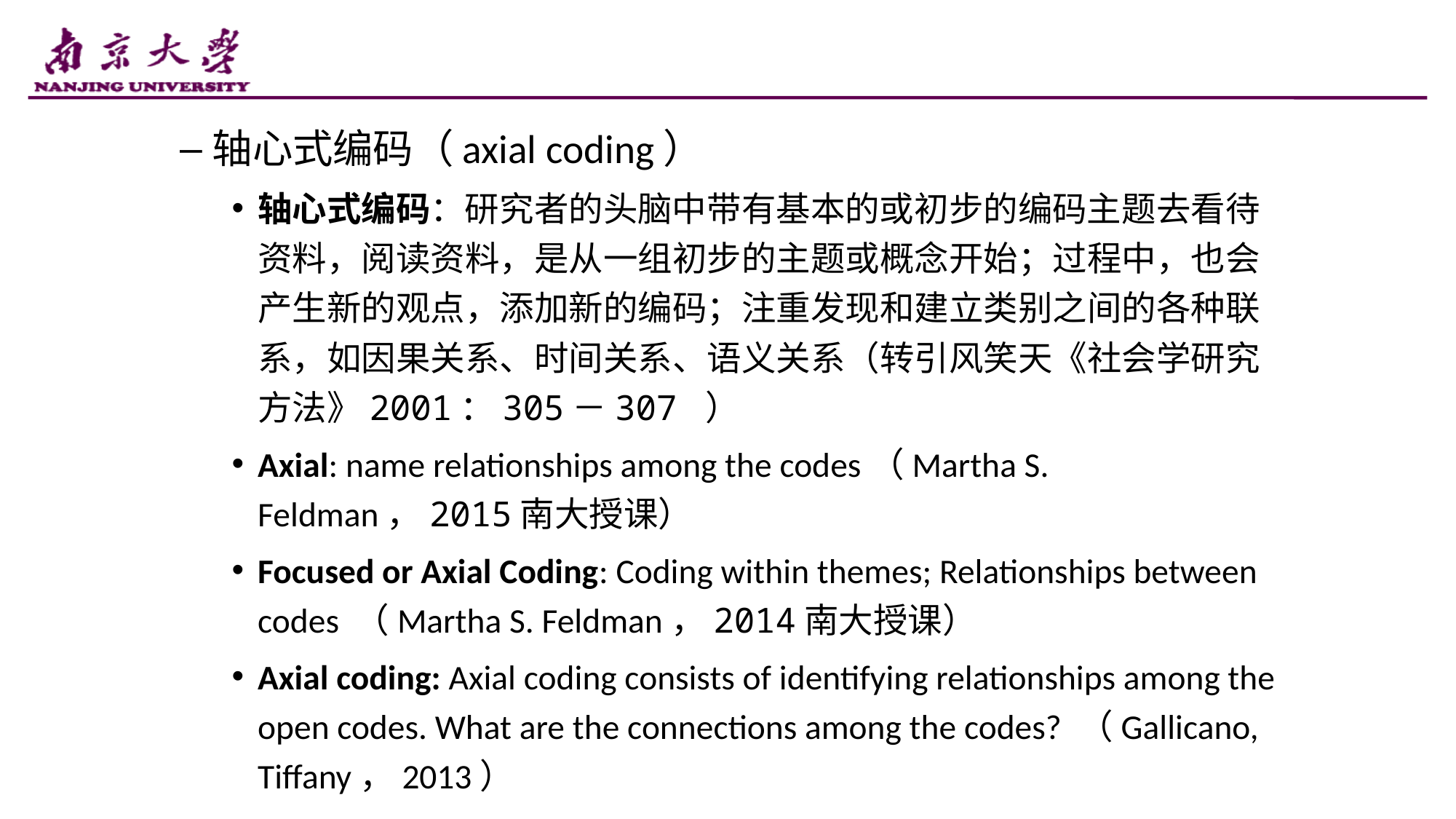

轴心式编码（axial coding）
轴心式编码：研究者的头脑中带有基本的或初步的编码主题去看待资料，阅读资料，是从一组初步的主题或概念开始；过程中，也会产生新的观点，添加新的编码；注重发现和建立类别之间的各种联系，如因果关系、时间关系、语义关系（转引风笑天《社会学研究方法》2001：305－307 ）
Axial: name relationships among the codes（Martha S. Feldman，2015南大授课）
Focused or Axial Coding: Coding within themes; Relationships between codes （Martha S. Feldman，2014南大授课）
Axial coding: Axial coding consists of identifying relationships among the open codes. What are the connections among the codes? （Gallicano, Tiffany，2013）